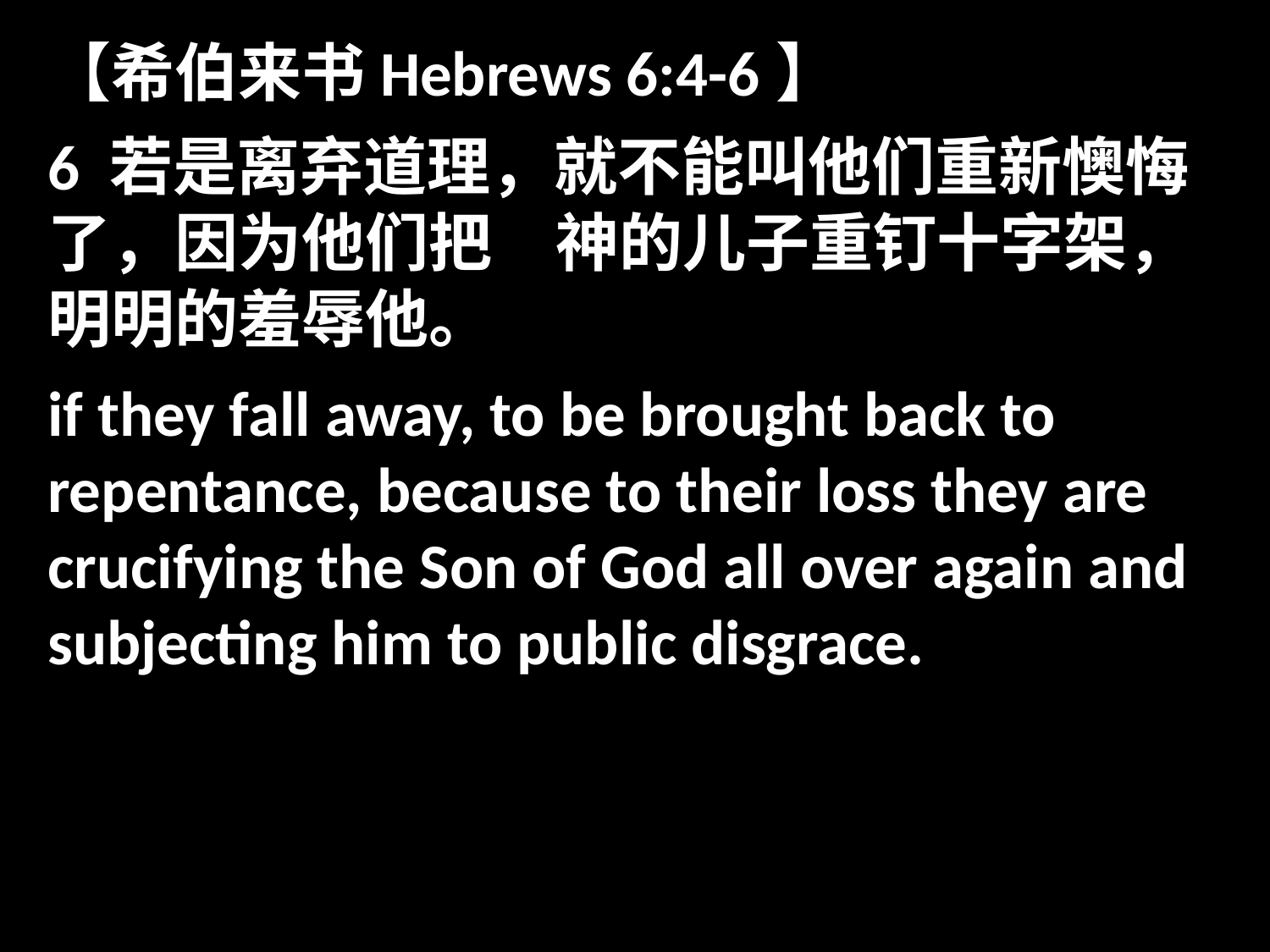

【希伯来书Hebrews 6:4-6】
6 若是离弃道理，就不能叫他们重新懊悔了，因为他们把　神的儿子重钉十字架，明明的羞辱他。
if they fall away, to be brought back to repentance, because to their loss they are crucifying the Son of God all over again and subjecting him to public disgrace.